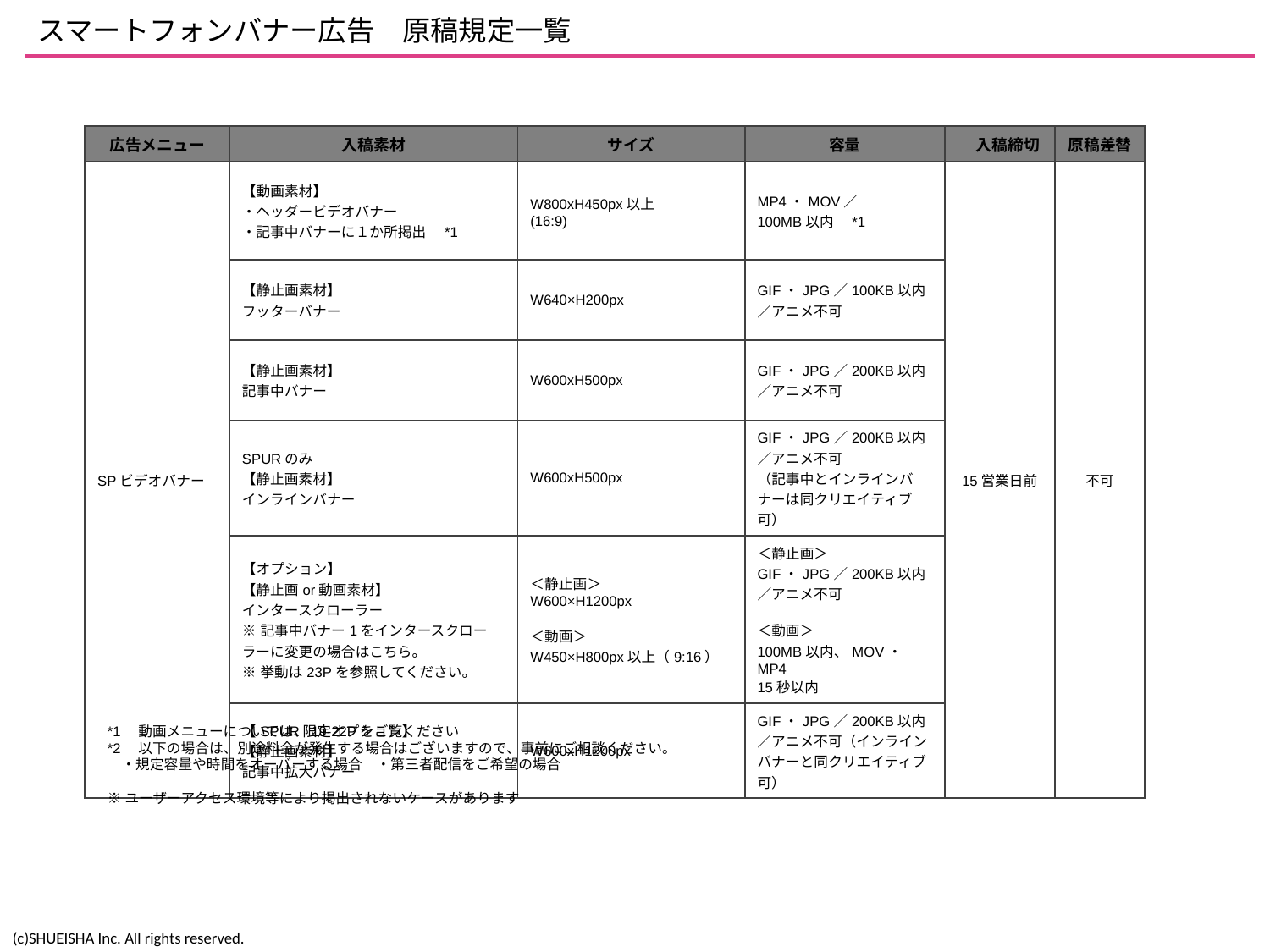

# スマートフォンバナー広告　原稿規定一覧
| 広告メニュー | 入稿素材 | サイズ | 容量 | 入稿締切 | 原稿差替 |
| --- | --- | --- | --- | --- | --- |
| SPビデオバナー | 【動画素材】 ・ヘッダービデオバナー ・記事中バナーに１か所掲出　\*1 | W800xH450px以上 (16:9) | MP4・MOV／ 100MB以内　\*1 | 15営業日前 | 不可 |
|  | 【静止画素材】 フッターバナー | W640×H200px | GIF・JPG／100KB以内 ／アニメ不可 |  |  |
|  | 【静止画素材】 記事中バナー | W600xH500px | GIF・JPG／200KB以内 ／アニメ不可 |  |  |
|  | SPURのみ 【静止画素材】 インラインバナー | W600xH500px | GIF・JPG／200KB以内 ／アニメ不可 （記事中とインラインバナーは同クリエイティブ可） |  |  |
|  | 【オプション】 【静止画or動画素材】 インタースクローラー ※記事中バナー1をインタースクローラーに変更の場合はこちら。 ※挙動は23Pを参照してください。 | ＜静止画＞ W600×H1200px ＜動画＞ W450×H800px以上（9:16） | ＜静止画＞ GIF・JPG／200KB以内／アニメ不可 ＜動画＞ 100MB以内、MOV・MP4 15秒以内 |  |  |
|  | 【SPUR限定オプション】 【静止画素材】 記事中拡大バナー | W600xH1200px | GIF・JPG／200KB以内 ／アニメ不可（インラインバナーと同クリエイティブ可） |  |  |
*1　動画メニューについては、19-22Pをご覧ください
*2　以下の場合は、別途料金が発生する場合はございますので、事前にご相談ください。
　・規定容量や時間をオーバーする場合　・第三者配信をご希望の場合

※ユーザーアクセス環境等により掲出されないケースがあります